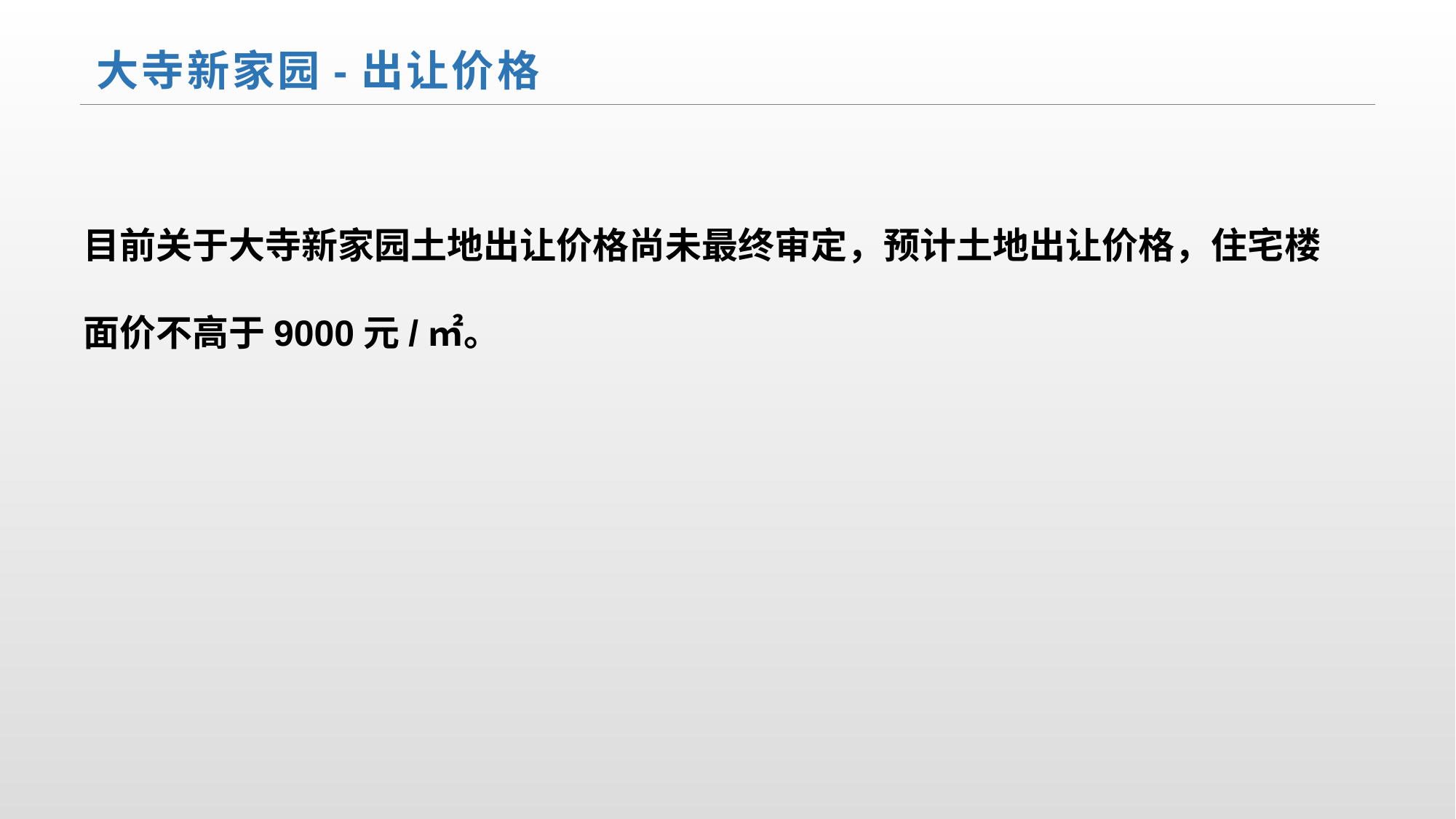

大寺新家园-出让价格

目前关于大寺新家园土地出让价格尚未最终审定，预计土地出让价格，住宅楼面价不高于9000元/㎡。
16